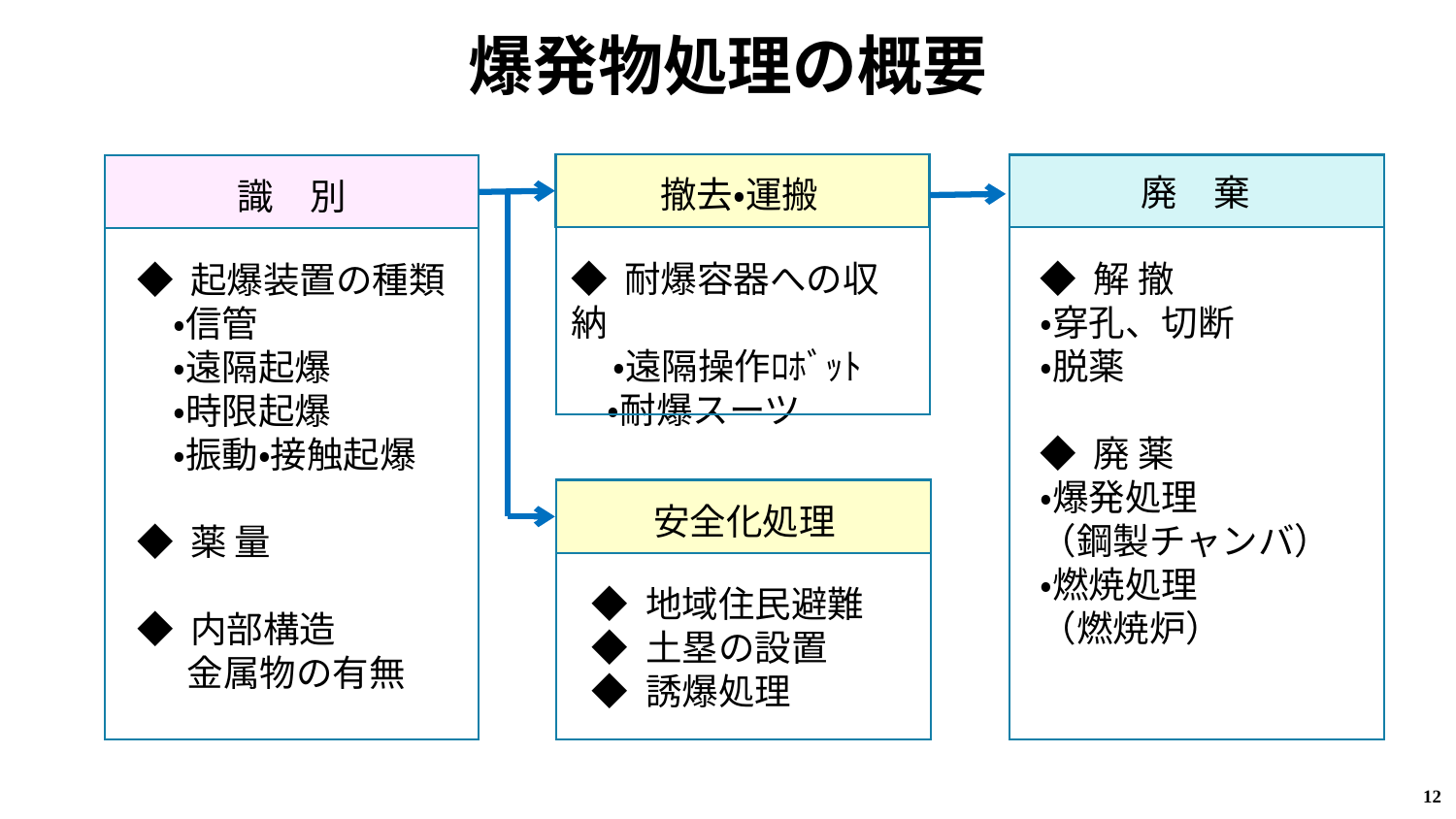

爆発物処理の概要

廃　棄
撤去・運搬
識　別
◆ 耐爆容器への収納
    ・遠隔操作ﾛﾎﾞｯﾄ
　・耐爆スーツ
◆ 解 撤
・穿孔、切断
・脱薬

◆ 廃 薬
・爆発処理
（鋼製チャンバ）
・燃焼処理
（燃焼炉）

◆ 起爆装置の種類
　・信管
　・遠隔起爆
　・時限起爆
　・振動・接触起爆

◆ 薬 量

◆ 内部構造
     金属物の有無

安全化処理
◆ 地域住民避難
◆ 土塁の設置
◆ 誘爆処理
12